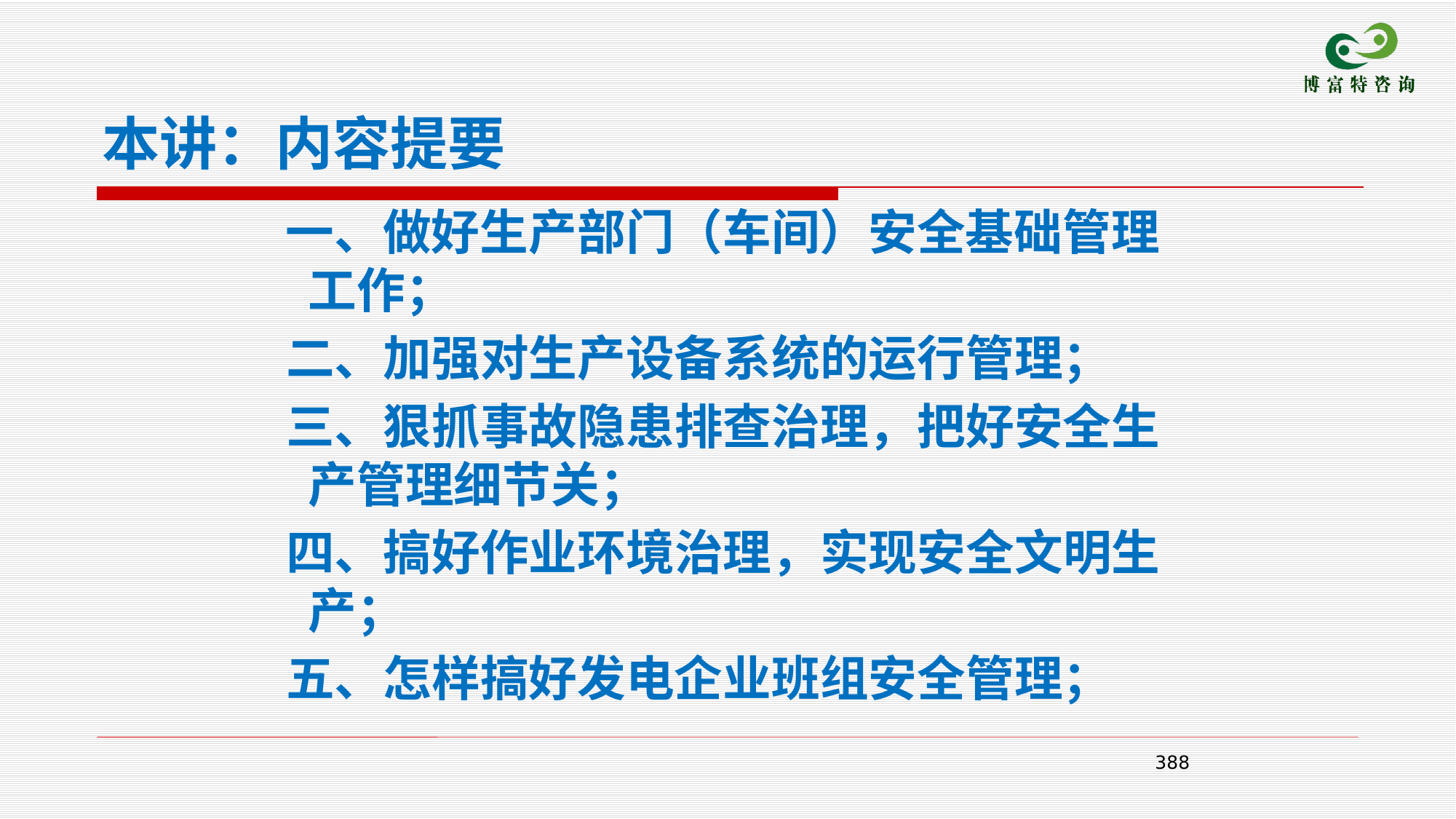

本讲：内容提要
  一、做好生产部门（车间）安全基础管理工作；
  二、加强对生产设备系统的运行管理；
  三、狠抓事故隐患排查治理，把好安全生产管理细节关；
  四、搞好作业环境治理，实现安全文明生产；
  五、怎样搞好发电企业班组安全管理；

388